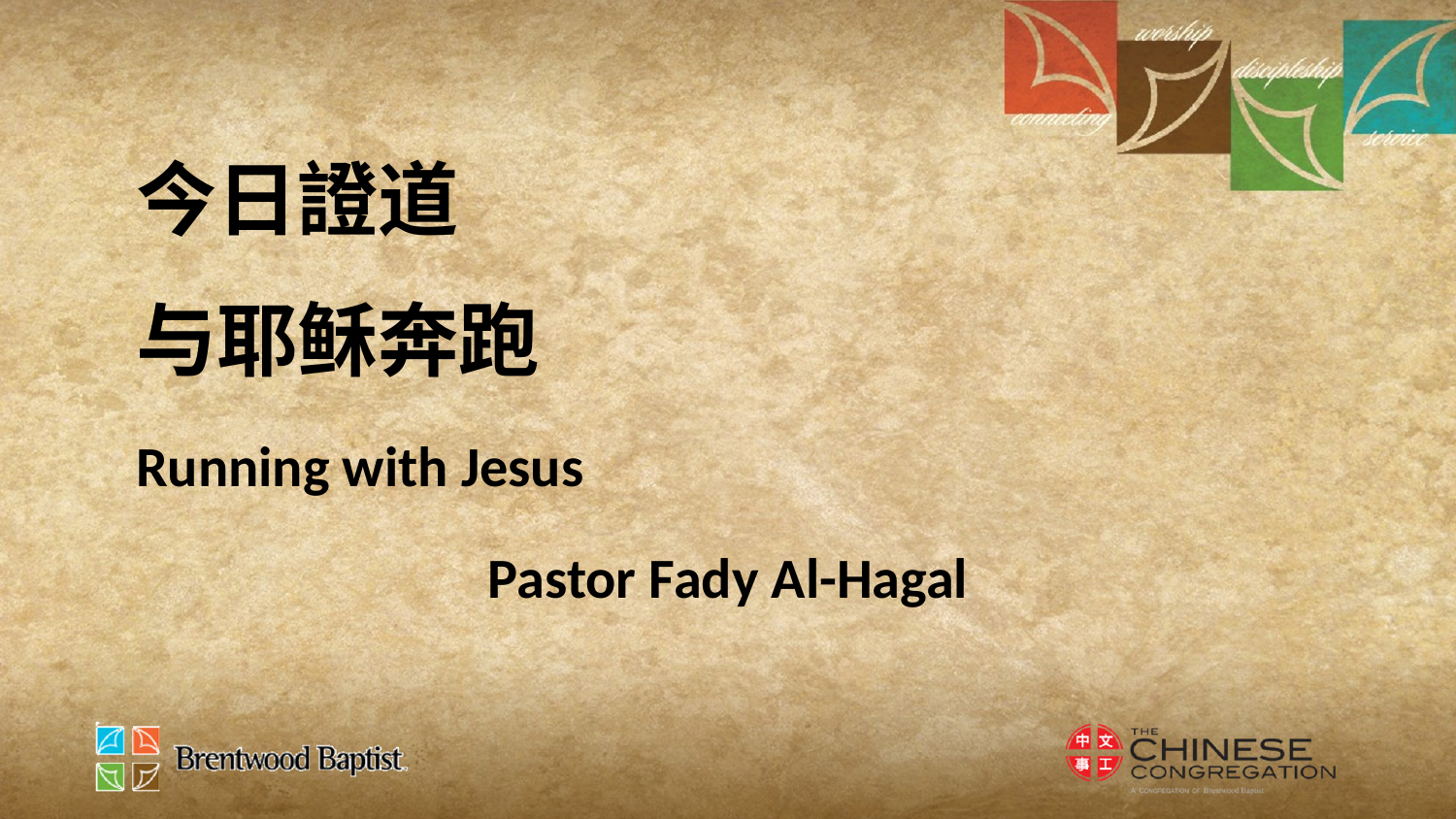

今日證道

与耶稣奔跑

Running with Jesus

Pastor Fady Al-Hagal